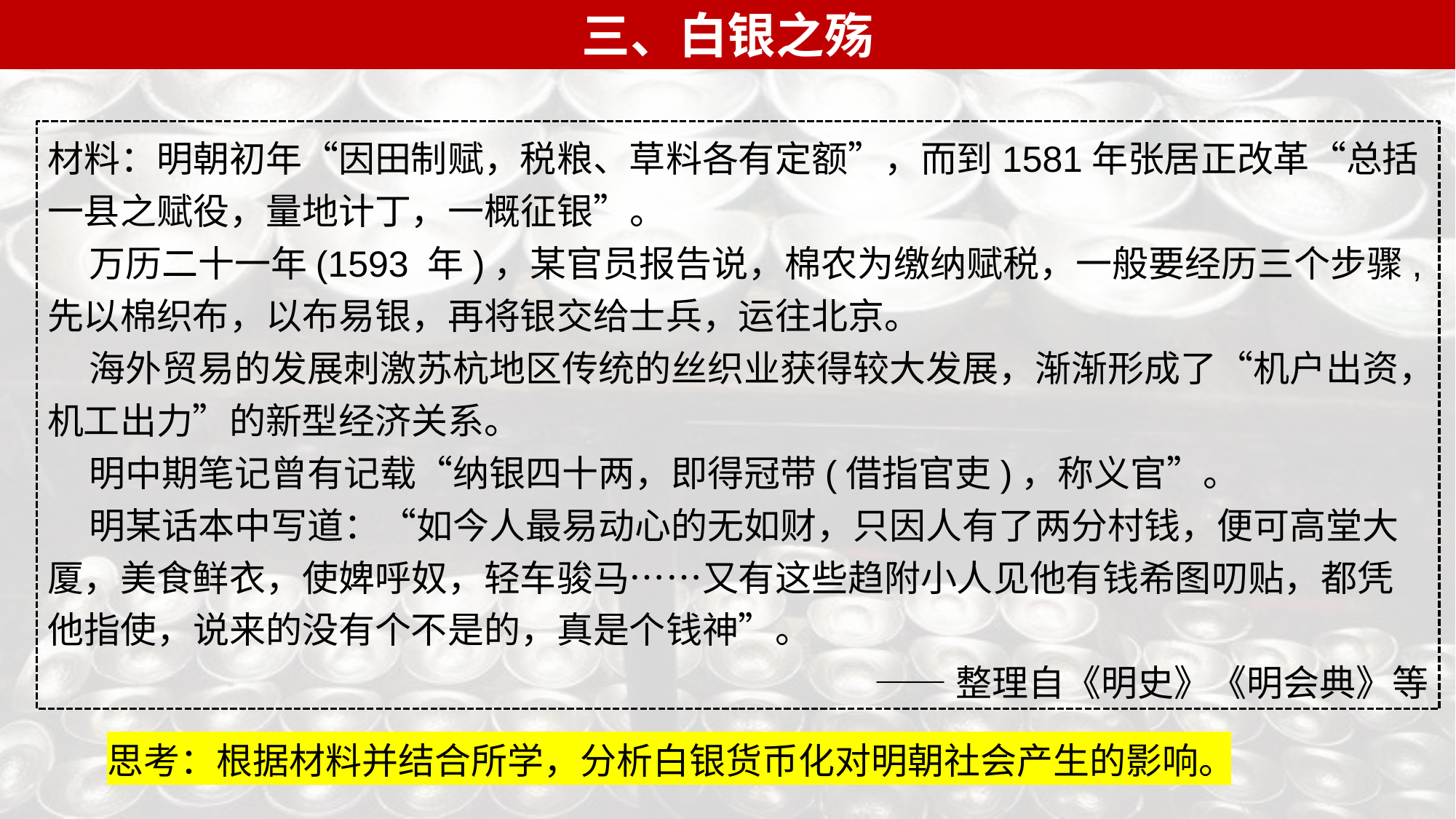

三、白银之殇
材料：明朝初年“因田制赋，税粮、草料各有定额”，而到1581年张居正改革“总括一县之赋役，量地计丁，一概征银”。
    万历二十一年(1593 年)，某官员报告说，棉农为缴纳赋税，一般要经历三个步骤,先以棉织布，以布易银，再将银交给士兵，运往北京。
    海外贸易的发展刺激苏杭地区传统的丝织业获得较大发展，渐渐形成了“机户出资，机工出力”的新型经济关系。
    明中期笔记曾有记载“纳银四十两，即得冠带(借指官吏)，称义官”。
    明某话本中写道：“如今人最易动心的无如财，只因人有了两分村钱，便可高堂大厦，美食鲜衣，使婢呼奴，轻车骏马……又有这些趋附小人见他有钱希图叨贴，都凭他指使，说来的没有个不是的，真是个钱神”。
——整理自《明史》《明会典》等
思考：根据材料并结合所学，分析白银货币化对明朝社会产生的影响。